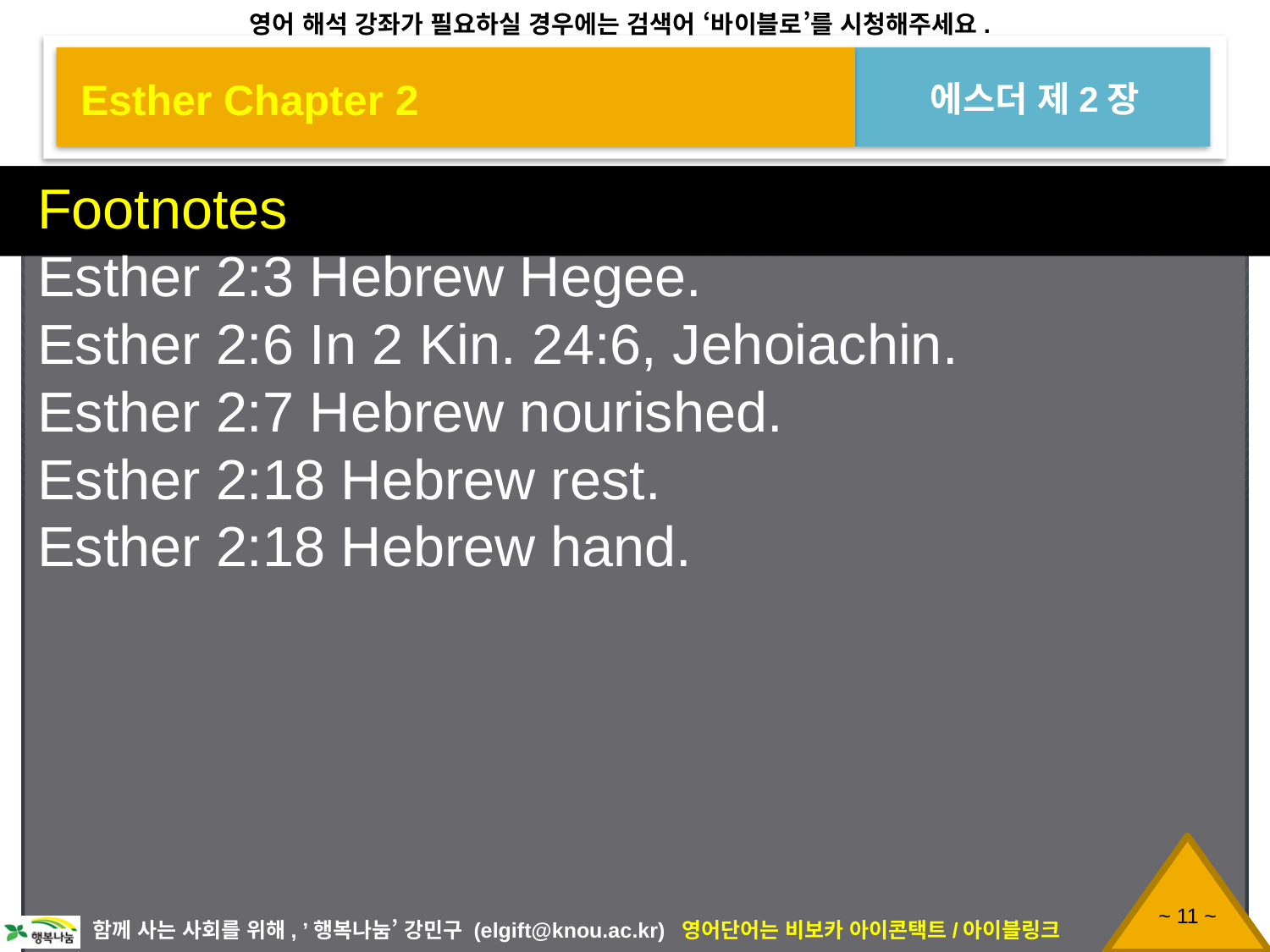

Esther Chapter 2
에스더 제2장
Footnotes
Esther 2:3 Hebrew Hegee.
Esther 2:6 In 2 Kin. 24:6, Jehoiachin.
Esther 2:7 Hebrew nourished.
Esther 2:18 Hebrew rest.
Esther 2:18 Hebrew hand.